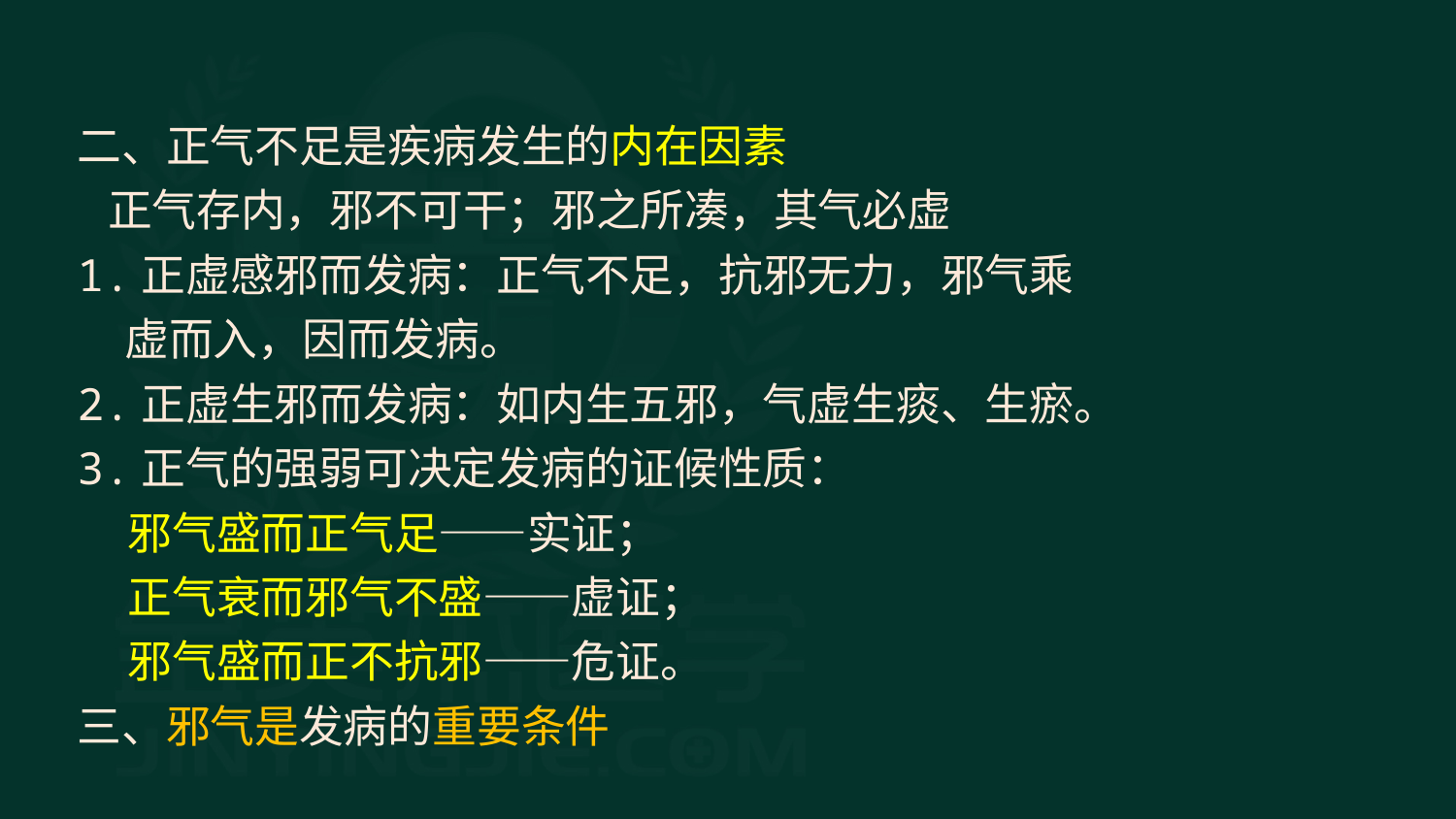

二、正气不足是疾病发生的内在因素
  正气存内，邪不可干；邪之所凑，其气必虚
1.正虚感邪而发病：正气不足，抗邪无力，邪气乘虚而入，因而发病。
2.正虚生邪而发病：如内生五邪，气虚生痰、生瘀。
3.正气的强弱可决定发病的证候性质：
    邪气盛而正气足——实证；
    正气衰而邪气不盛——虚证；
    邪气盛而正不抗邪——危证。
三、邪气是发病的重要条件